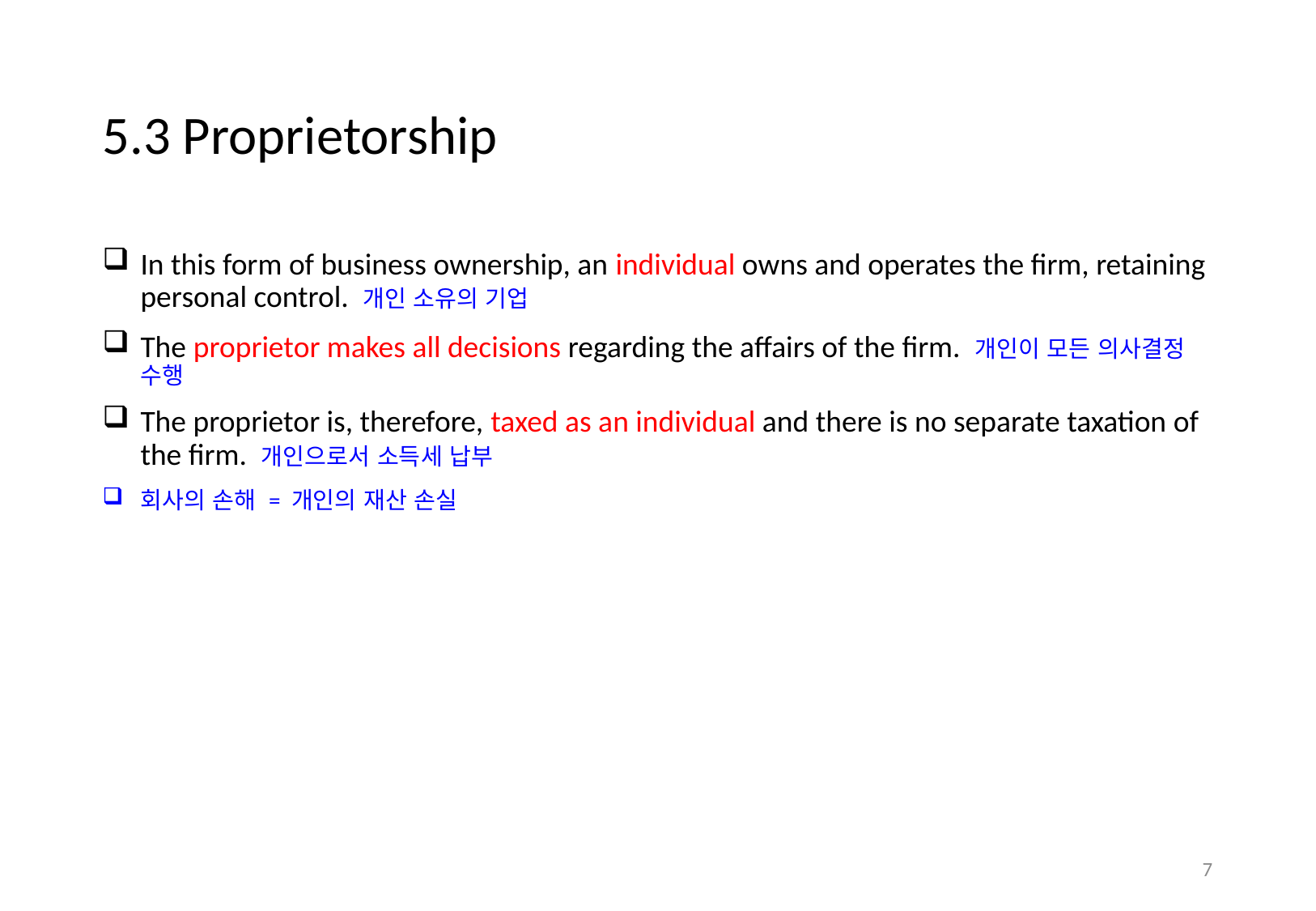

# 5.3 Proprietorship
In this form of business ownership, an individual owns and operates the firm, retaining personal control. 개인 소유의 기업
The proprietor makes all decisions regarding the affairs of the firm. 개인이 모든 의사결정 수행
The proprietor is, therefore, taxed as an individual and there is no separate taxation of the firm. 개인으로서 소득세 납부
회사의 손해 = 개인의 재산 손실
7